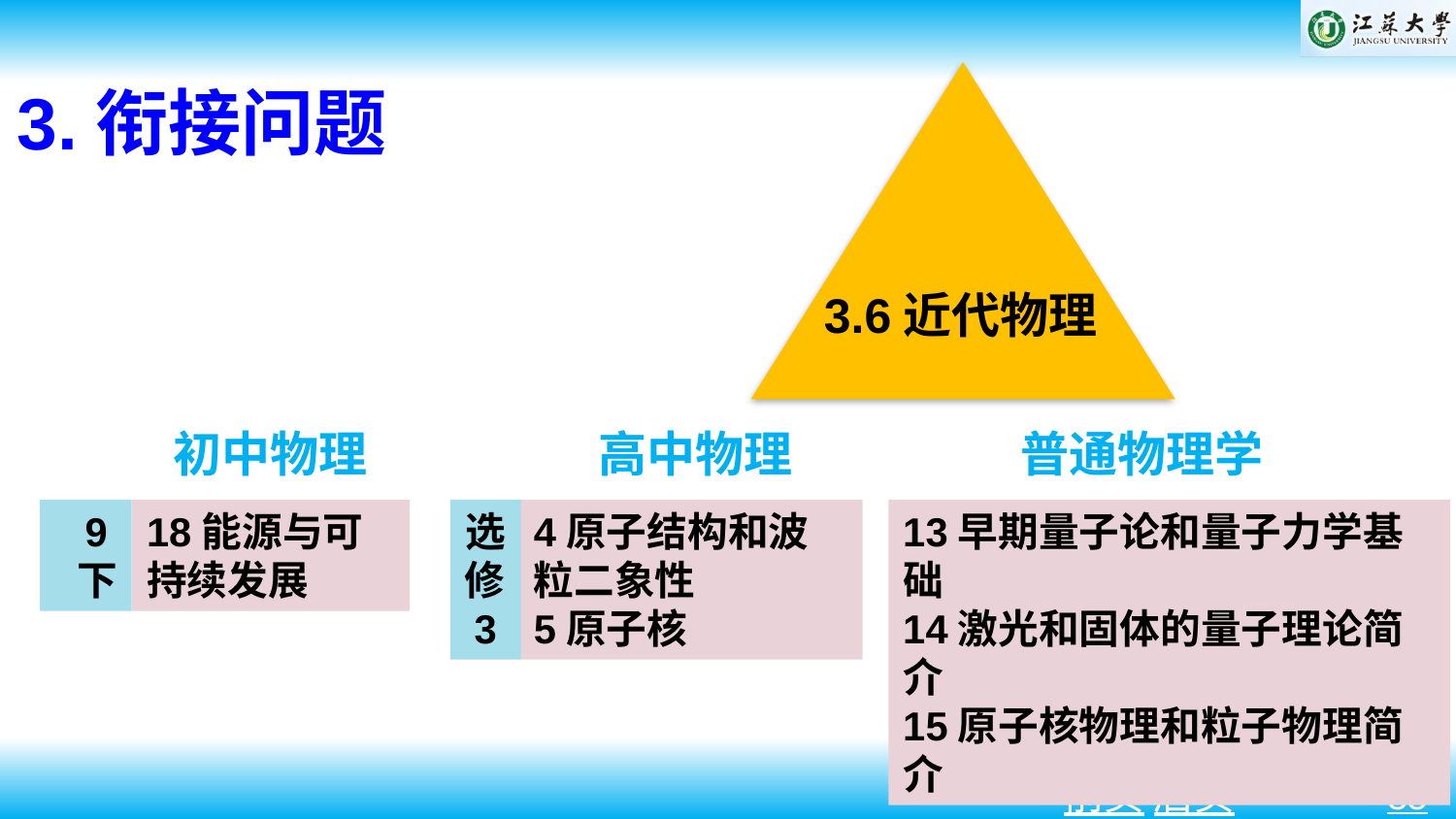

3.衔接问题
3.6近代物理
初中物理
高中物理
普通物理学
9下
18能源与可持续发展
选修3
4原子结构和波粒二象性
5原子核
13早期量子论和量子力学基础
14激光和固体的量子理论简介
15原子核物理和粒子物理简介